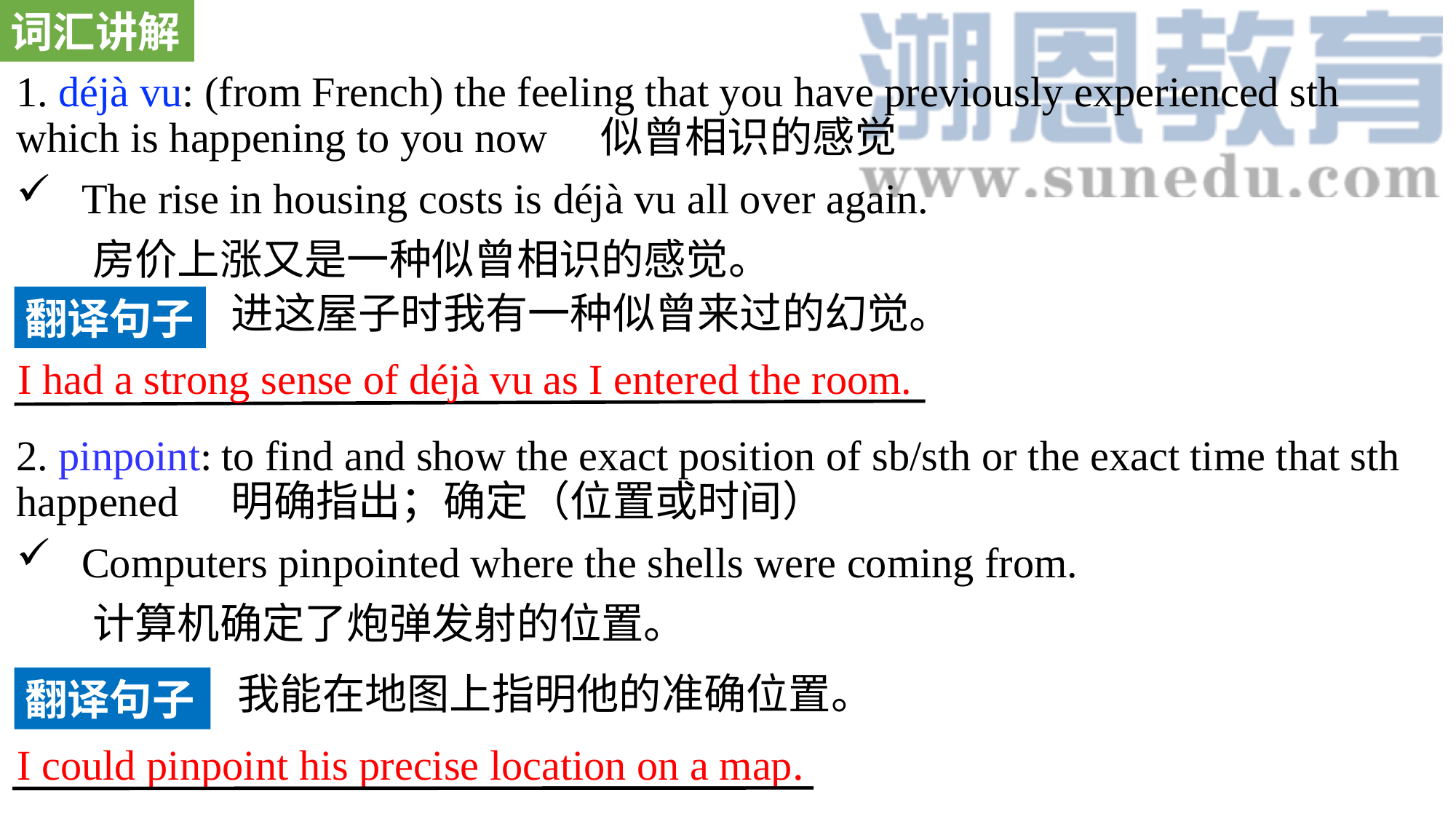

词汇讲解
1. déjà vu: (from French) the feeling that you have previously experienced sth which is happening to you now    似曾相识的感觉
 The rise in housing costs is déjà vu all over again.
       房价上涨又是一种似曾相识的感觉。

2. pinpoint: to find and show the exact position of sb/sth or the exact time that sth happened    明确指出；确定（位置或时间）
 Computers pinpointed where the shells were coming from.
       计算机确定了炮弹发射的位置。
进这屋子时我有一种似曾来过的幻觉。
翻译句子
I had a strong sense of déjà vu as I entered the room.
我能在地图上指明他的准确位置。
翻译句子
I could pinpoint his precise location on a map.